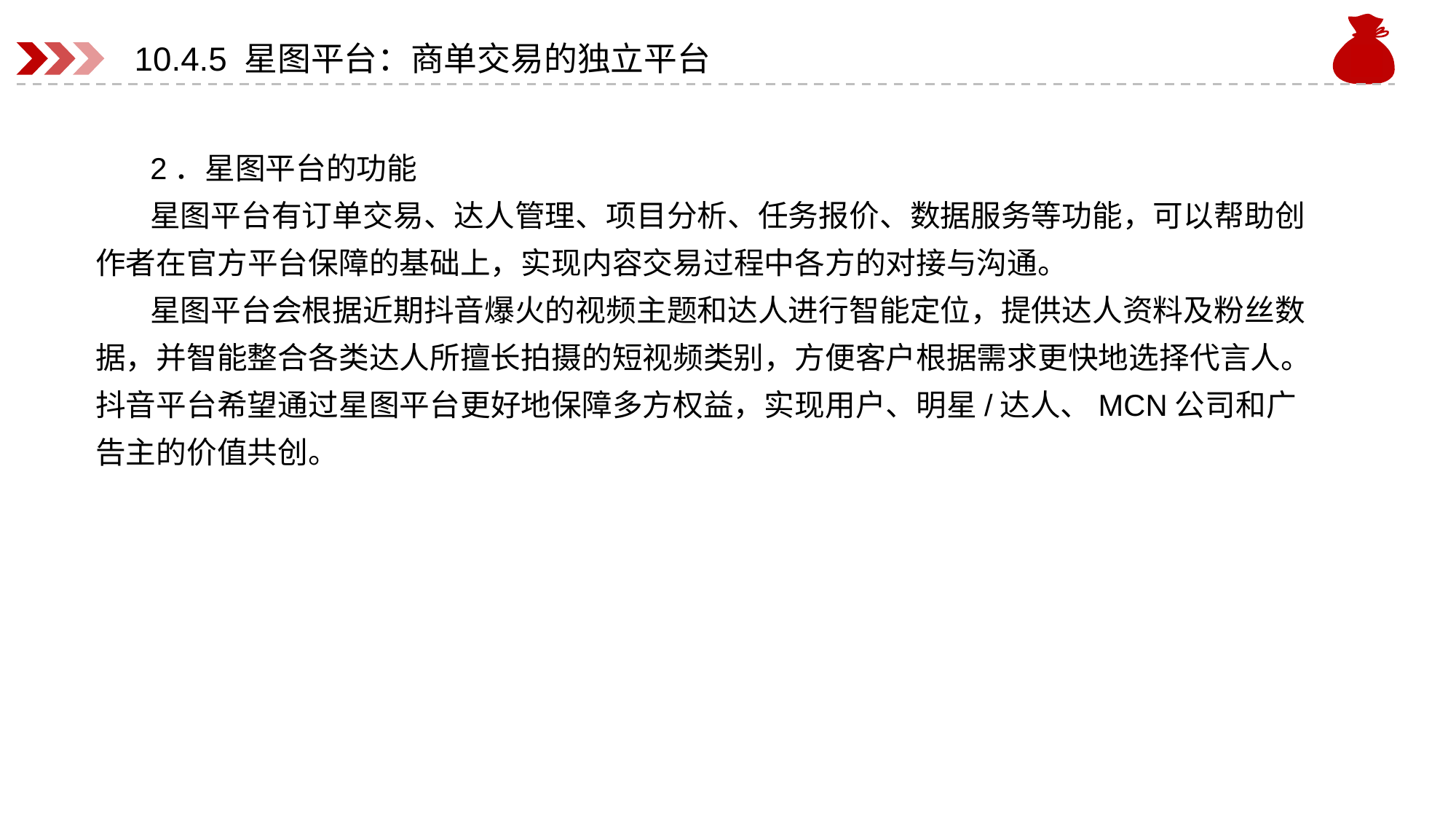

# 10.4.5 星图平台：商单交易的独立平台
42
2．星图平台的功能
星图平台有订单交易、达人管理、项目分析、任务报价、数据服务等功能，可以帮助创作者在官方平台保障的基础上，实现内容交易过程中各方的对接与沟通。
星图平台会根据近期抖音爆火的视频主题和达人进行智能定位，提供达人资料及粉丝数据，并智能整合各类达人所擅长拍摄的短视频类别，方便客户根据需求更快地选择代言人。抖音平台希望通过星图平台更好地保障多方权益，实现用户、明星/达人、MCN公司和广告主的价值共创。